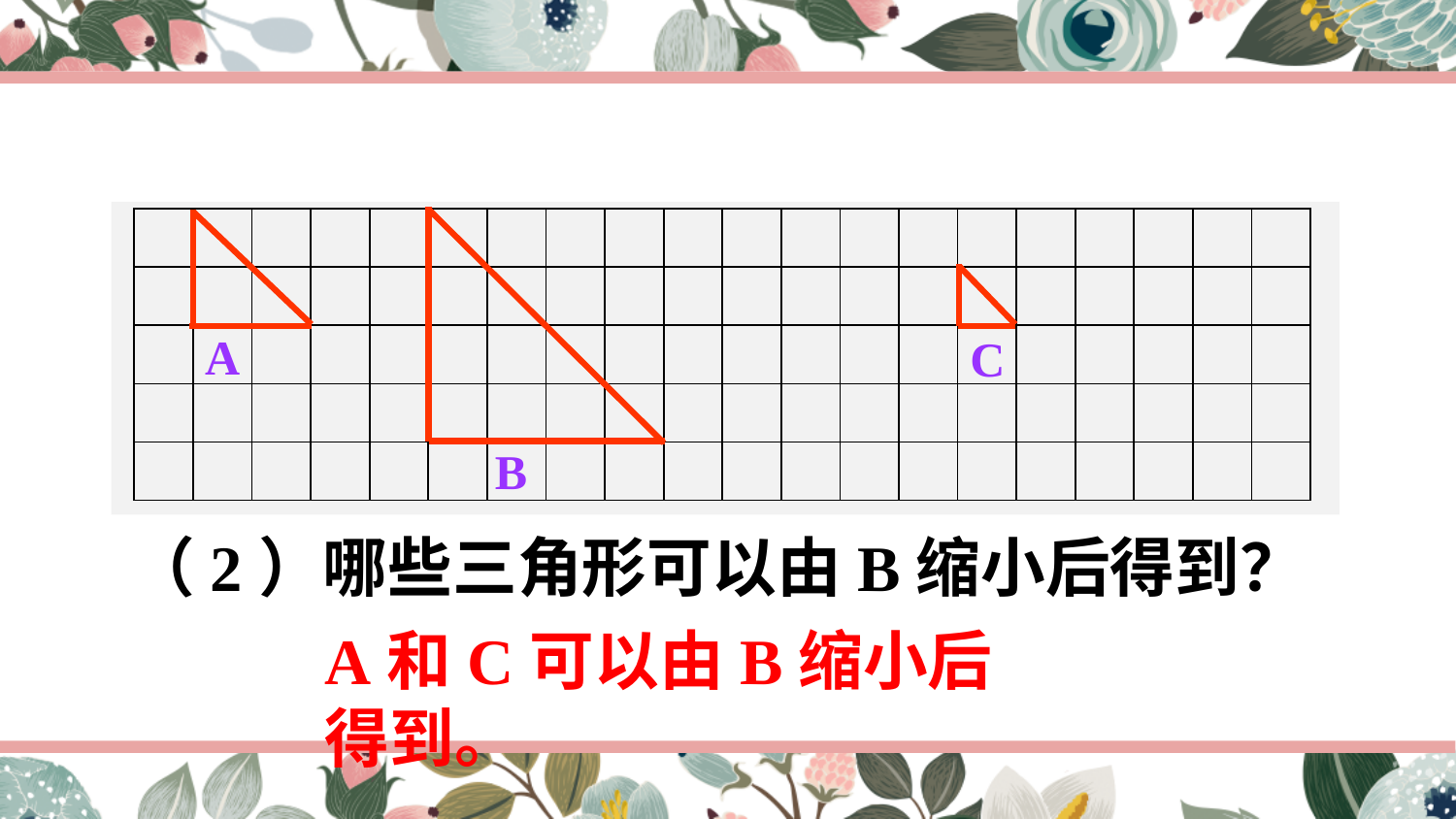

|  |  |  |  |  |  |  |  |  |  |  |  |  |  |  |  |  |  |  |  |
| --- | --- | --- | --- | --- | --- | --- | --- | --- | --- | --- | --- | --- | --- | --- | --- | --- | --- | --- | --- |
|  |  |  |  |  |  |  |  |  |  |  |  |  |  |  |  |  |  |  |  |
|  |  |  |  |  |  |  |  |  |  |  |  |  |  |  |  |  |  |  |  |
|  |  |  |  |  |  |  |  |  |  |  |  |  |  |  |  |  |  |  |  |
|  |  |  |  |  |  |  |  |  |  |  |  |  |  |  |  |  |  |  |  |
A
C
B
（2）哪些三角形可以由B缩小后得到？
A和C可以由B缩小后得到。